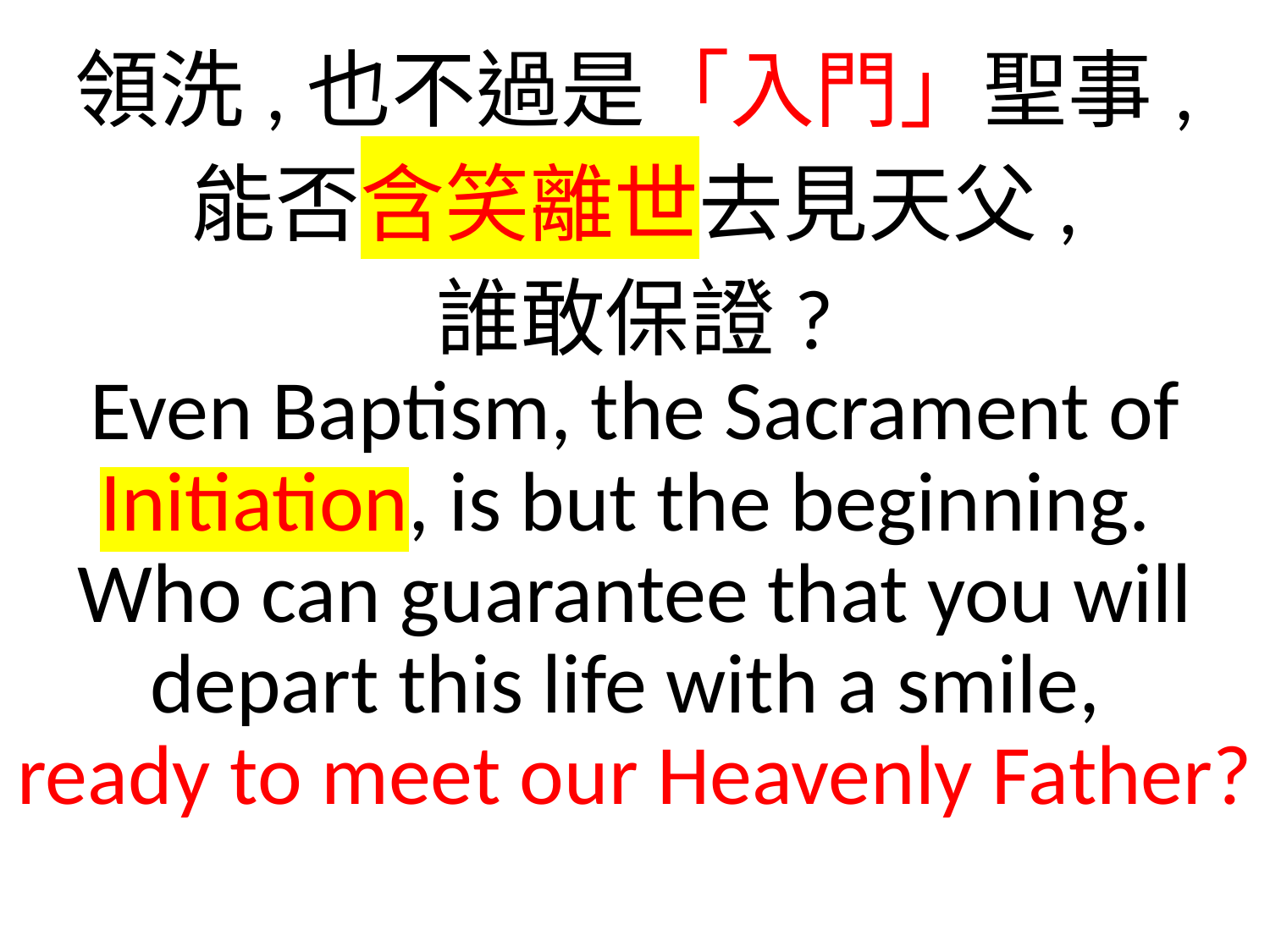

領洗,也不過是「入門」聖事,
能否含笑離世去見天父,
誰敢保證?
Even Baptism, the Sacrament of Initiation, is but the beginning.
Who can guarantee that you will depart this life with a smile,
ready to meet our Heavenly Father?